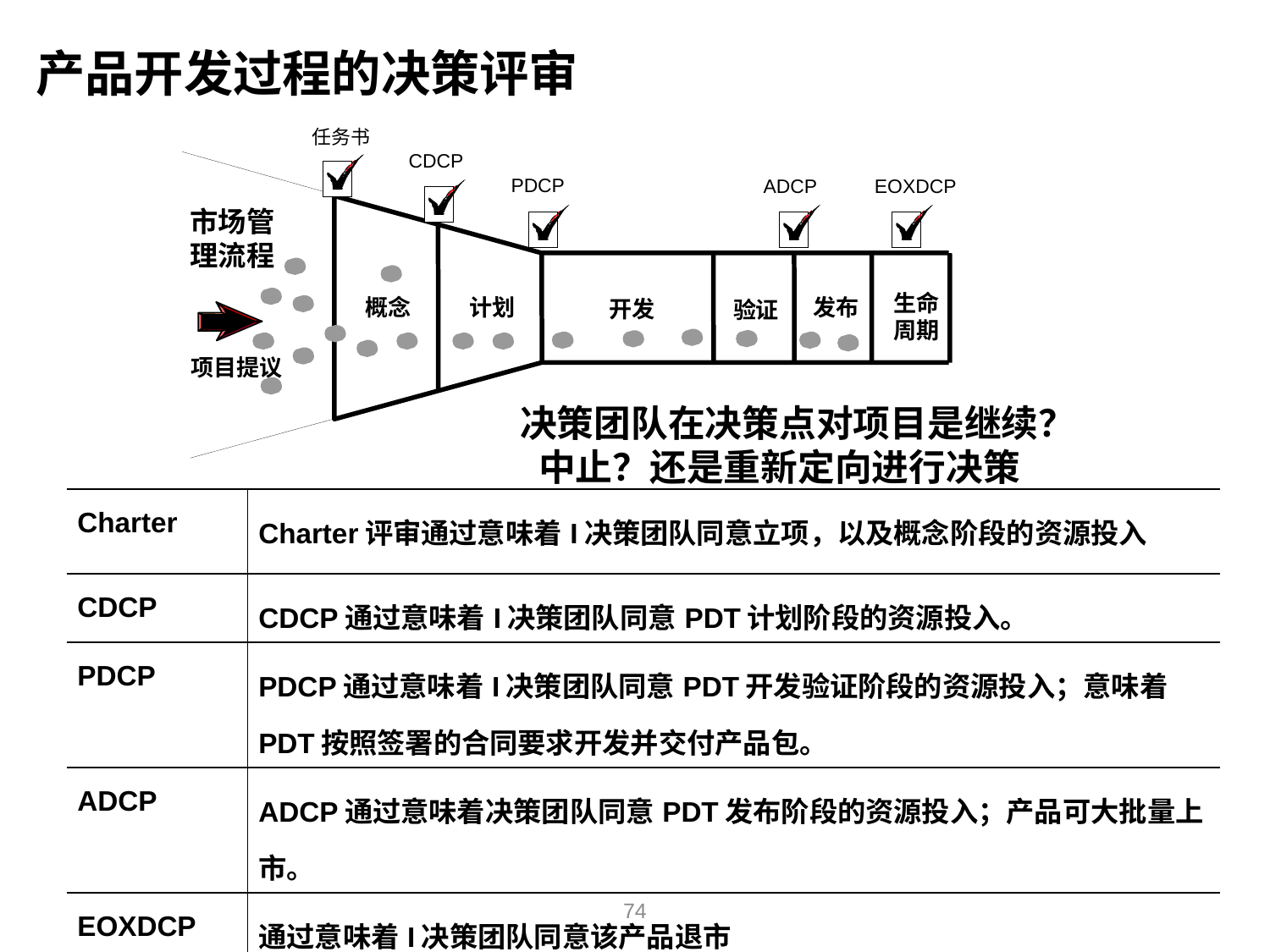

产品开发过程的决策评审
任务书
CDCP

PDCP
ADCP
EOXDCP

市场管理流程

生命
周期
概念
计划
发布
开发

验证

项目提议

决策团队在决策点对项目是继续？中止？还是重新定向进行决策
| Charter | Charter评审通过意味着I决策团队同意立项，以及概念阶段的资源投入 |
| --- | --- |
| CDCP | CDCP通过意味着I决策团队同意PDT计划阶段的资源投入。 |
| PDCP | PDCP通过意味着I决策团队同意PDT开发验证阶段的资源投入；意味着PDT按照签署的合同要求开发并交付产品包。 |
| ADCP | ADCP通过意味着决策团队同意PDT发布阶段的资源投入；产品可大批量上市。 |
| EOXDCP | 通过意味着I决策团队同意该产品退市 |
74